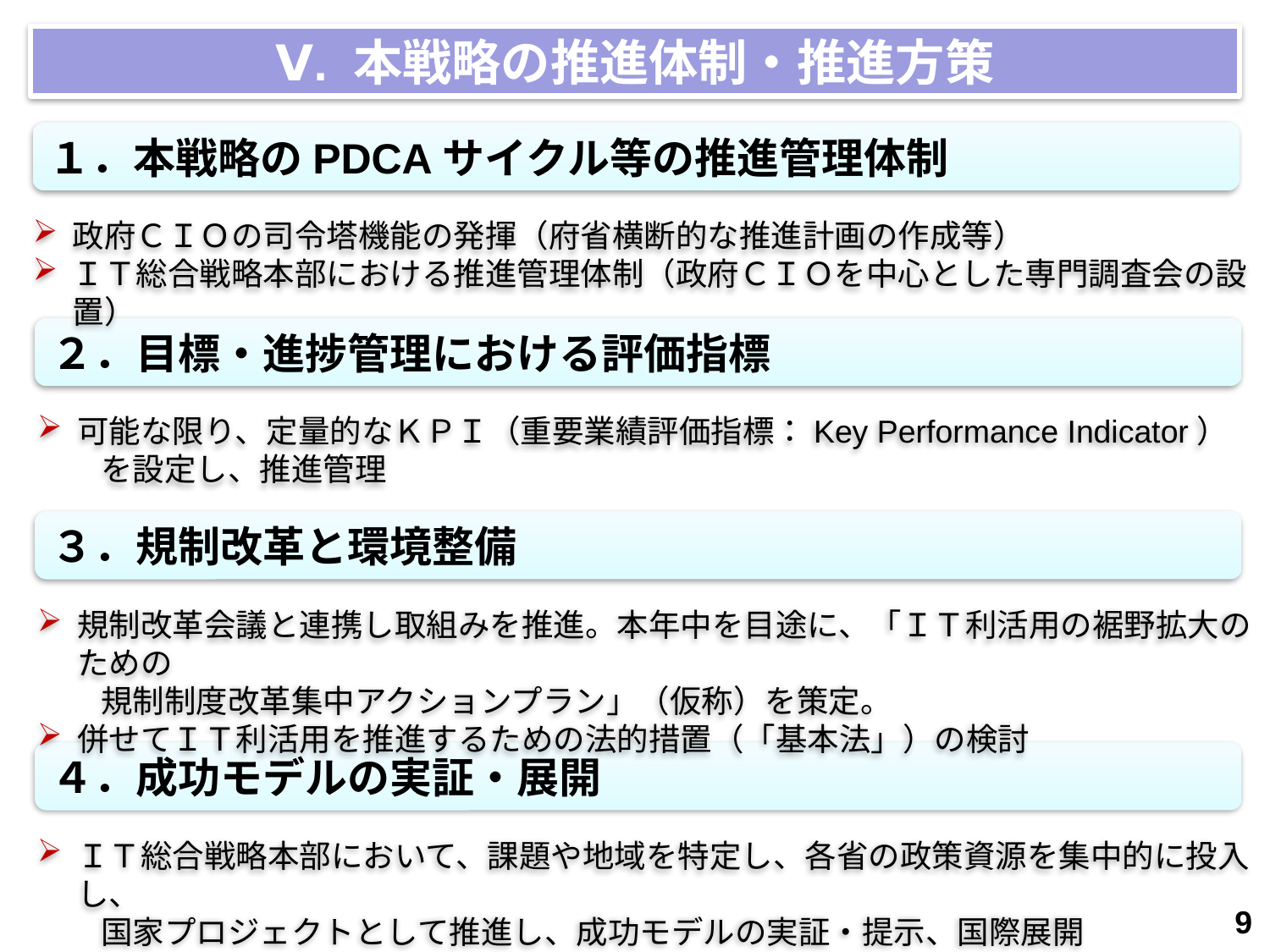

Ⅴ. 本戦略の推進体制・推進方策
１．本戦略のPDCAサイクル等の推進管理体制
政府ＣＩＯの司令塔機能の発揮（府省横断的な推進計画の作成等）
ＩＴ総合戦略本部における推進管理体制（政府ＣＩＯを中心とした専門調査会の設置）
２．目標・進捗管理における評価指標
可能な限り、定量的なＫＰＩ（重要業績評価指標：Key Performance Indicator）
　　を設定し、推進管理
３．規制改革と環境整備
規制改革会議と連携し取組みを推進。本年中を目途に、「ＩＴ利活用の裾野拡大のための
　　規制制度改革集中アクションプラン」（仮称）を策定。
併せてＩＴ利活用を推進するための法的措置（「基本法」）の検討
４．成功モデルの実証・展開
ＩＴ総合戦略本部において、課題や地域を特定し、各省の政策資源を集中的に投入し、
　　国家プロジェクトとして推進し、成功モデルの実証・提示、国際展開
9